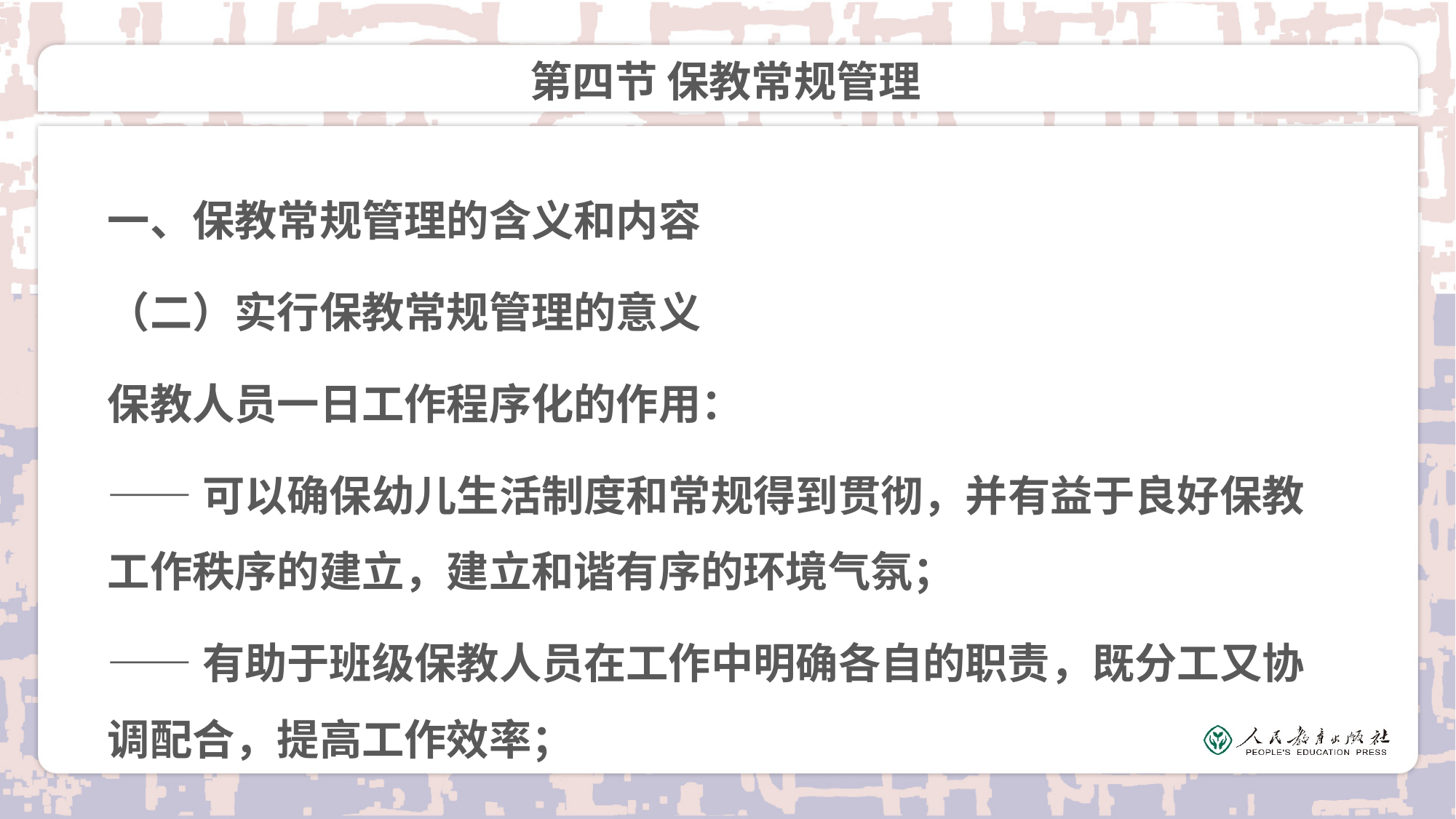

# 第四节 保教常规管理
一、保教常规管理的含义和内容
（二）实行保教常规管理的意义
保教人员一日工作程序化的作用：
——可以确保幼儿生活制度和常规得到贯彻，并有益于良好保教工作秩序的建立，建立和谐有序的环境气氛；
——有助于班级保教人员在工作中明确各自的职责，既分工又协调配合，提高工作效率；